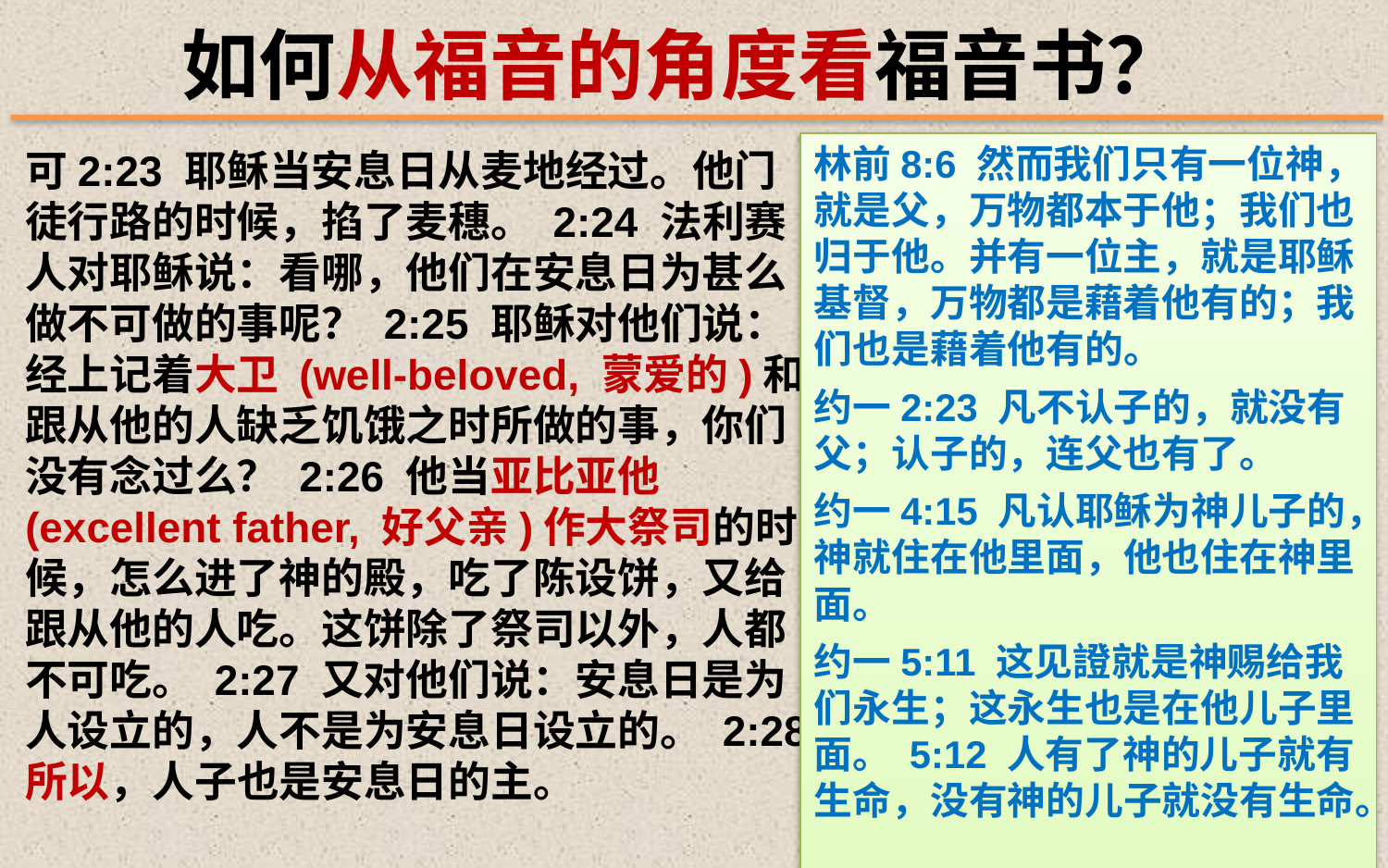

如何从福音的角度看福音书？
林前8:6 然而我们只有一位神，就是父，万物都本于他；我们也归于他。并有一位主，就是耶稣基督，万物都是藉着他有的；我们也是藉着他有的。
约一2:23 凡不认子的，就没有父；认子的，连父也有了。
约一4:15 凡认耶稣为神儿子的，神就住在他里面，他也住在神里面。
约一5:11 这见證就是神赐给我们永生；这永生也是在他儿子里面。 5:12 人有了神的儿子就有生命，没有神的儿子就没有生命。
可2:23 耶稣当安息日从麦地经过。他门徒行路的时候，掐了麦穗。 2:24 法利赛人对耶稣说：看哪，他们在安息日为甚么做不可做的事呢？ 2:25 耶稣对他们说：经上记着大卫 (well-beloved, 蒙爱的)和跟从他的人缺乏饥饿之时所做的事，你们没有念过么？ 2:26 他当亚比亚他(excellent father, 好父亲)作大祭司的时候，怎么进了神的殿，吃了陈设饼，又给跟从他的人吃。这饼除了祭司以外，人都不可吃。 2:27 又对他们说：安息日是为人设立的，人不是为安息日设立的。 2:28 所以，人子也是安息日的主。